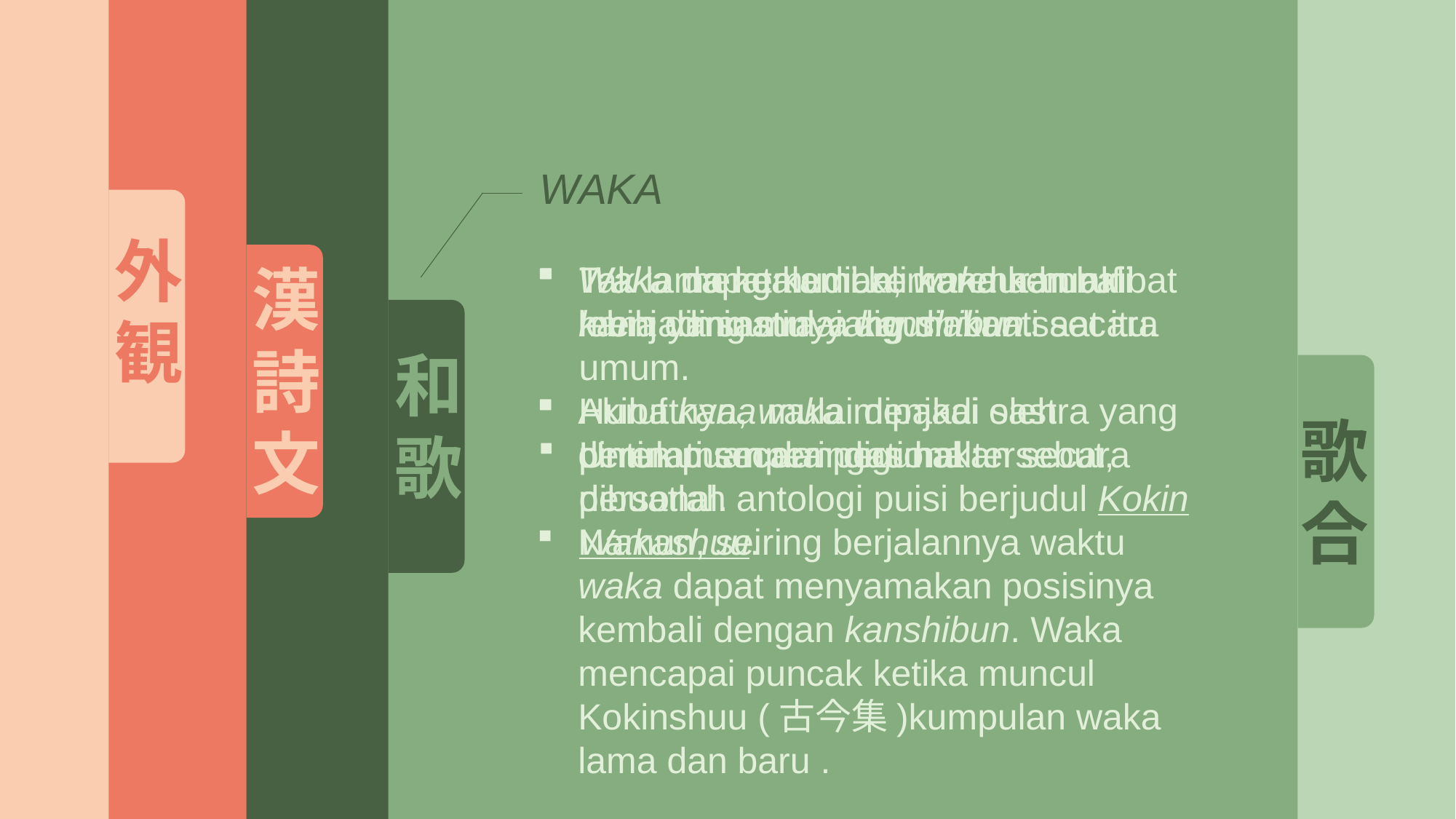

外観

漢詩文

和歌

歌合

WAKA
Waka dapat kembali karena huruf kana yang mulai digunakan saat itu.

Huruf kana mulai dipakai oleh perempuan dan digunakan secara personal.

Tak lama kemudian, waka kembali menjadi sastra yang diminati secara umum.

Untuk memperingati hal tersebut, dibuatlah antologi puisi berjudul Kokin Wakashuu.

Waka mengalami kemunduran akibat lebih diminatinya kanshibun.

Akibatnya, waka menjadi sastra yang diminati secara personal.

Namun, seiring berjalannya waktu waka dapat menyamakan posisinya kembali dengan kanshibun. Waka mencapai puncak ketika muncul Kokinshuu (古今集)kumpulan waka lama dan baru .